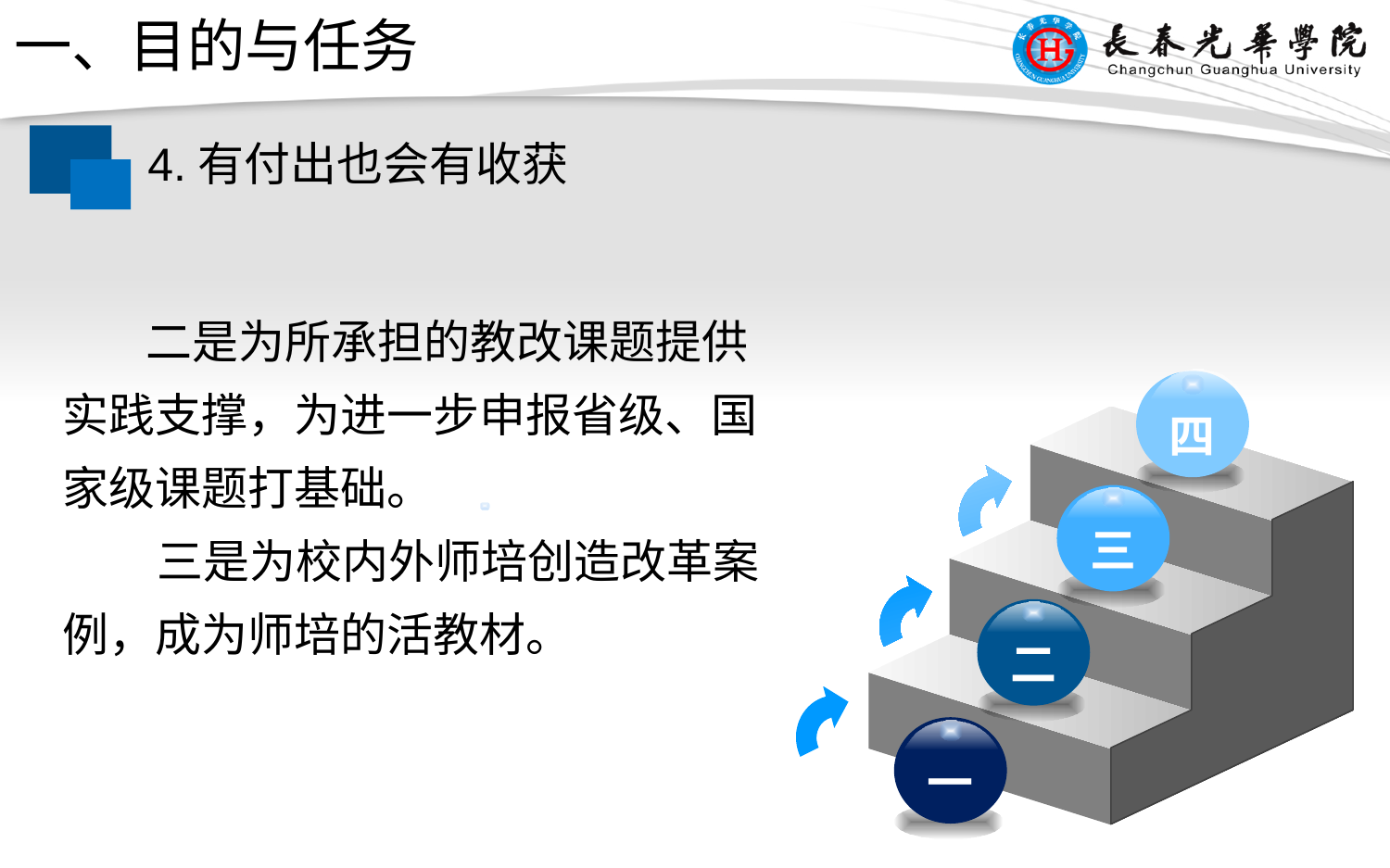

一、目的与任务

4.有付出也会有收获
       二是为所承担的教改课题提供实践支撑，为进一步申报省级、国家级课题打基础。
        三是为校内外师培创造改革案例，成为师培的活教材。

四

三

二

一